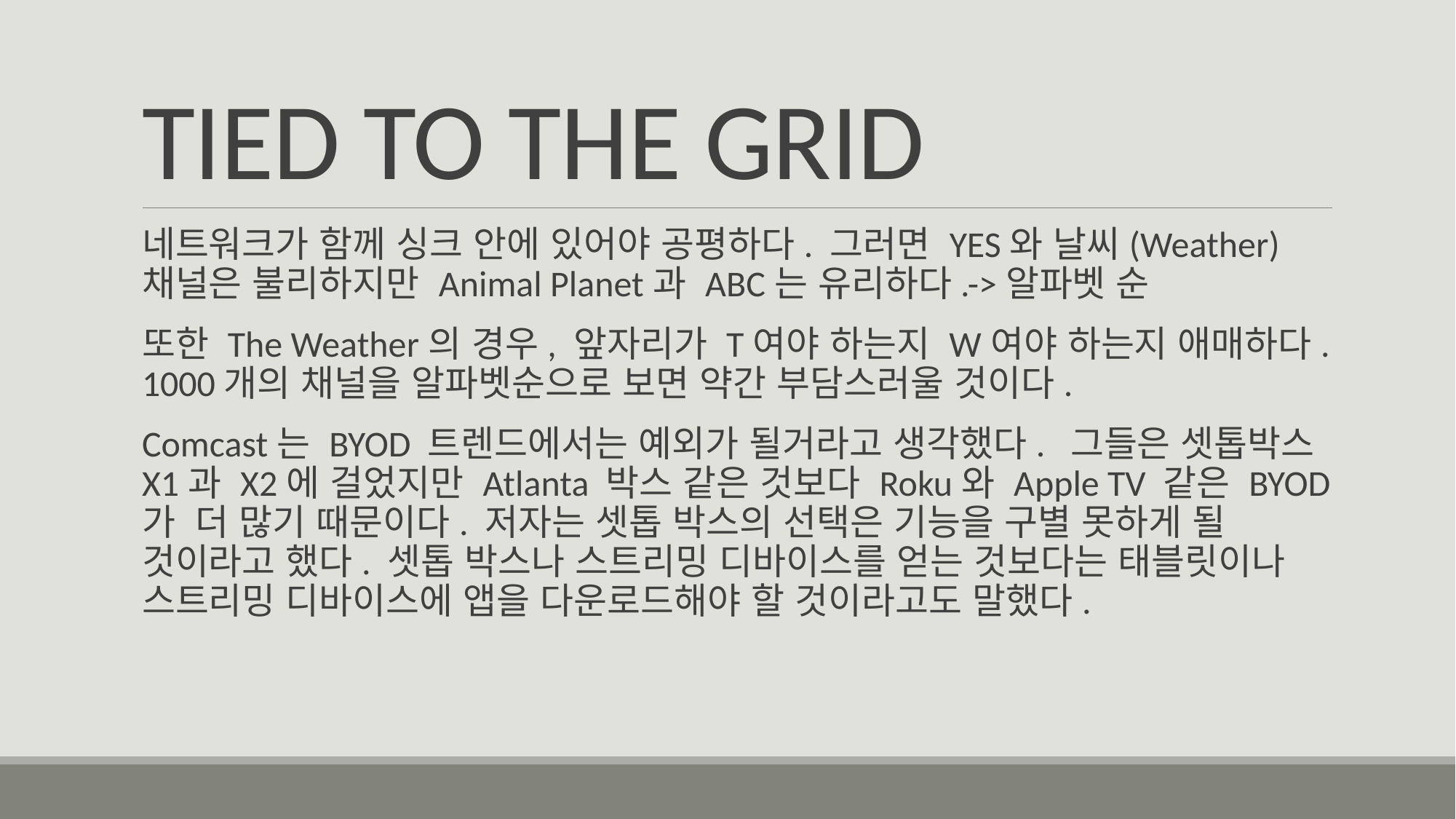

# TIED TO THE GRID
네트워크가 함께 싱크 안에 있어야 공평하다. 그러면 YES와 날씨(Weather) 채널은 불리하지만 Animal Planet과 ABC는 유리하다.->알파벳 순
또한 The Weather의 경우, 앞자리가 T여야 하는지 W여야 하는지 애매하다. 1000개의 채널을 알파벳순으로 보면 약간 부담스러울 것이다.
Comcast는 BYOD 트렌드에서는 예외가 될거라고 생각했다.  그들은 셋톱박스 X1과 X2에 걸었지만 Atlanta 박스 같은 것보다 Roku와 Apple TV 같은 BYOD가  더 많기 때문이다. 저자는 셋톱 박스의 선택은 기능을 구별 못하게 될 것이라고 했다. 셋톱 박스나 스트리밍 디바이스를 얻는 것보다는 태블릿이나 스트리밍 디바이스에 앱을 다운로드해야 할 것이라고도 말했다.